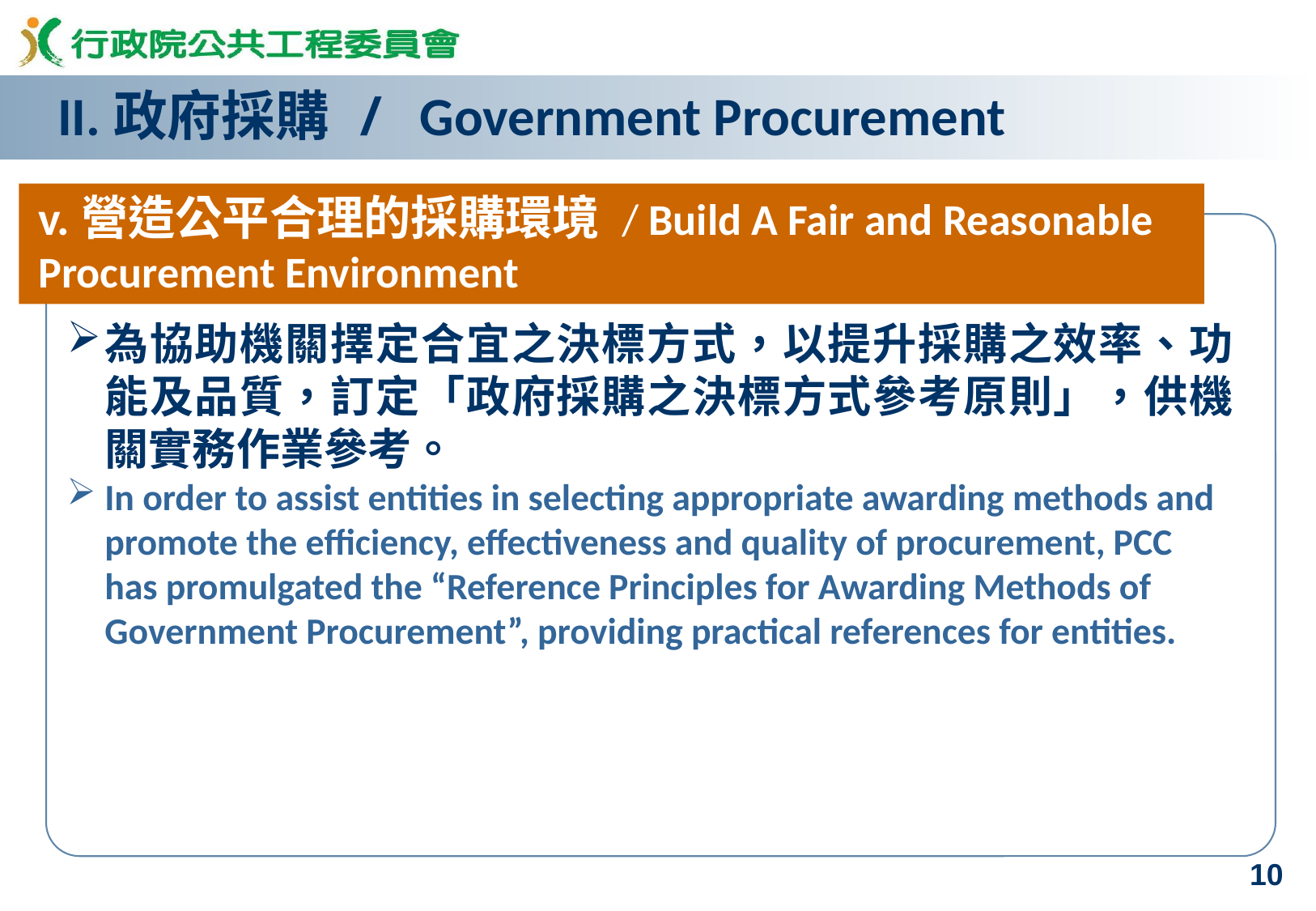

II.政府採購 / Government Procurement
v.營造公平合理的採購環境 / Build A Fair and Reasonable Procurement Environment

為協助機關擇定合宜之決標方式，以提升採購之效率、功能及品質，訂定「政府採購之決標方式參考原則」，供機關實務作業參考。
In order to assist entities in selecting appropriate awarding methods and promote the efficiency, effectiveness and quality of procurement, PCC has promulgated the “Reference Principles for Awarding Methods of Government Procurement”, providing practical references for entities.